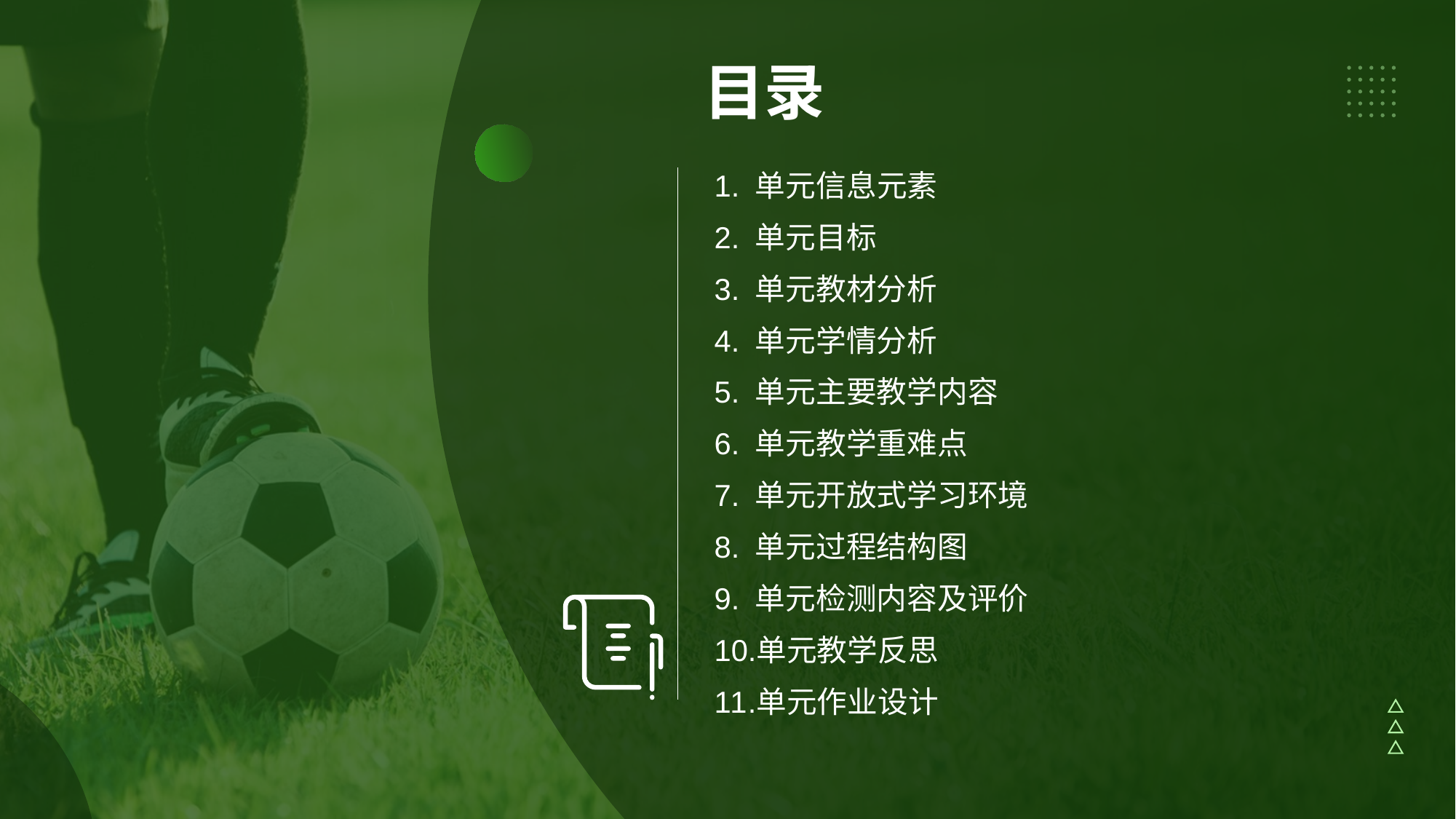

# 目录
单元信息元素
单元目标
单元教材分析
单元学情分析
单元主要教学内容
单元教学重难点
单元开放式学习环境
单元过程结构图
单元检测内容及评价
单元教学反思
单元作业设计